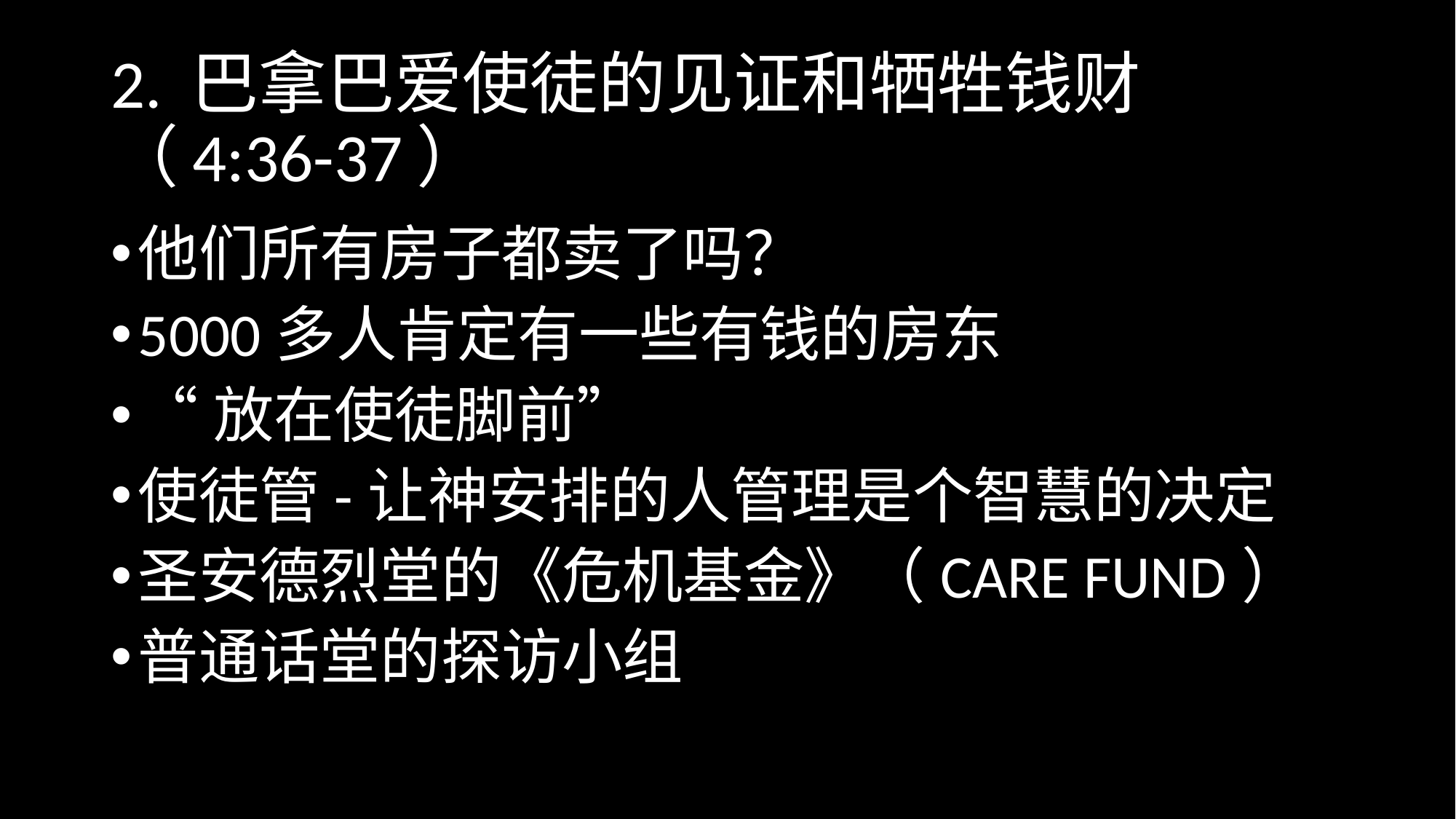

# 2. 巴拿巴爱使徒的见证和牺牲钱财（4:36-37）
他们所有房子都卖了吗？
5000多人肯定有一些有钱的房东
“放在使徒脚前”
使徒管-让神安排的人管理是个智慧的决定
圣安德烈堂的《危机基金》（CARE FUND）
普通话堂的探访小组